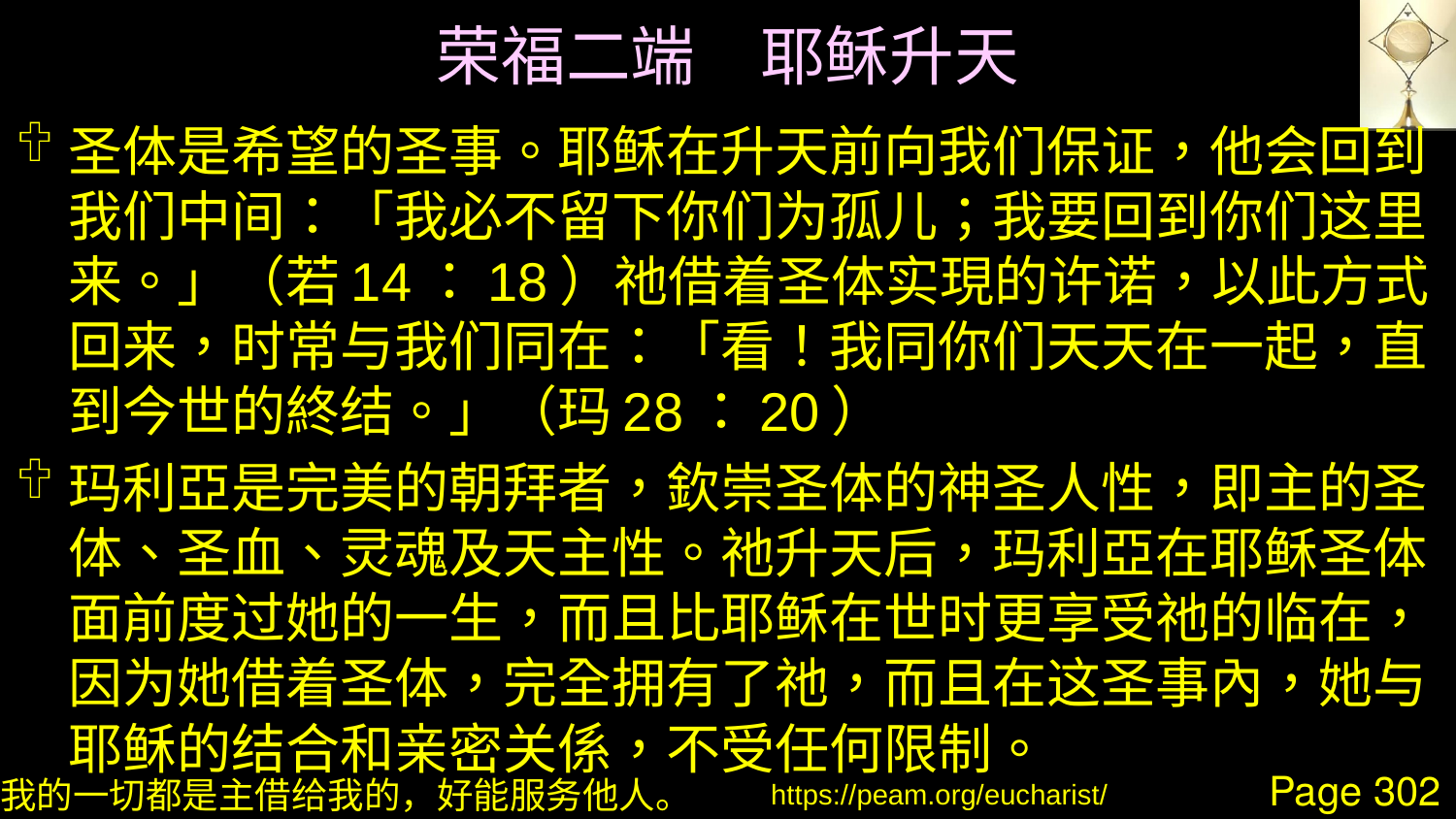

# 荣福二端　耶稣升天
圣体是希望的圣事。耶稣在升天前向我们保证，他会回到我们中间：「我必不留下你们为孤儿；我要回到你们这里来。」（若14：18）祂借着圣体实現的许诺，以此方式回来，时常与我们同在：「看！我同你们天天在一起，直到今世的終结。」（玛28：20）
玛利亞是完美的朝拜者，欽崇圣体的神圣人性，即主的圣体、圣血、灵魂及天主性。祂升天后，玛利亞在耶稣圣体面前度过她的一生，而且比耶稣在世时更享受祂的临在，因为她借着圣体，完全拥有了祂，而且在这圣事內，她与耶稣的结合和亲密关係，不受任何限制。